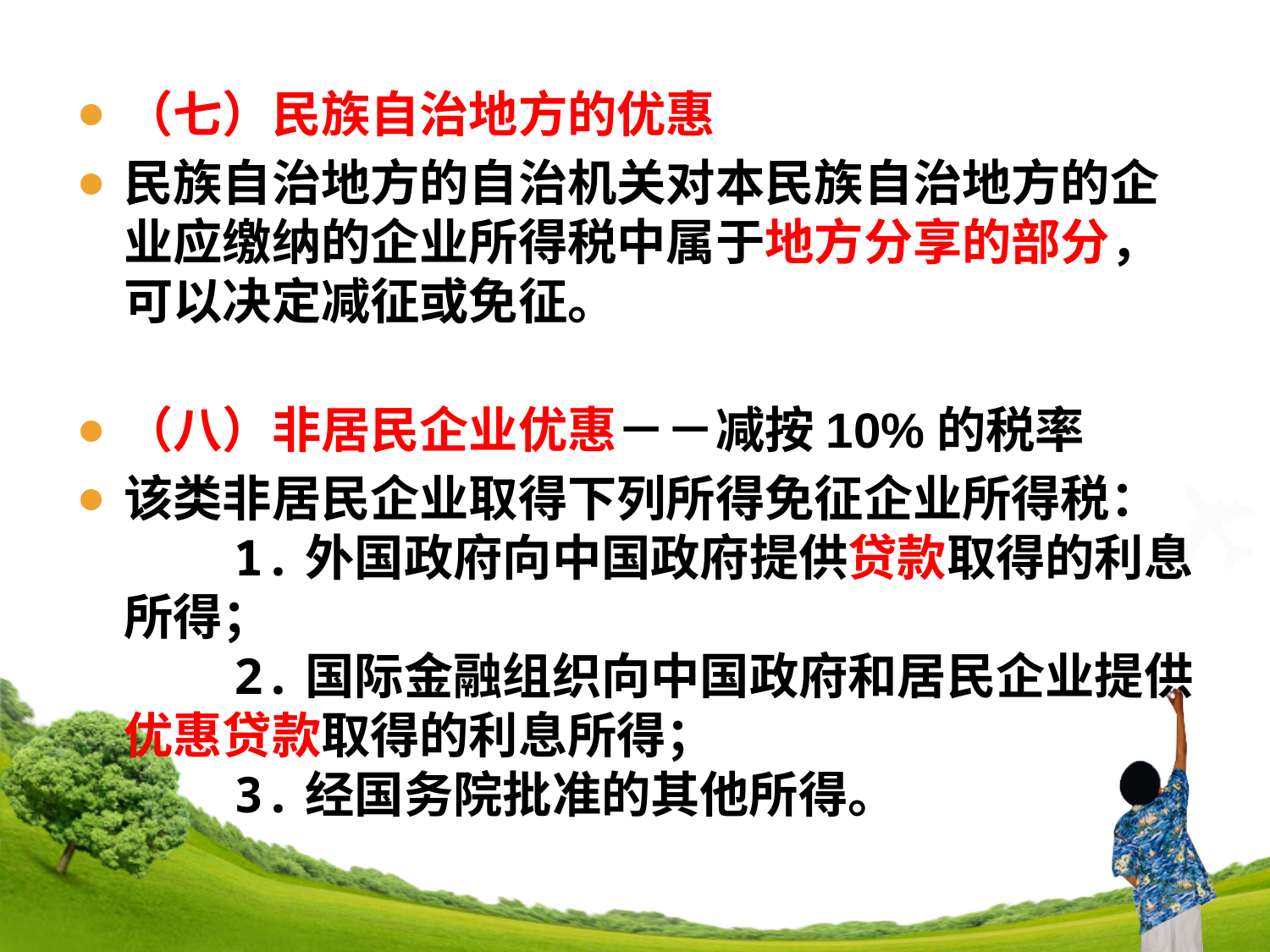

（七）民族自治地方的优惠
民族自治地方的自治机关对本民族自治地方的企业应缴纳的企业所得税中属于地方分享的部分，可以决定减征或免征。
（八）非居民企业优惠－－减按10%的税率
该类非居民企业取得下列所得免征企业所得税：
　　1.外国政府向中国政府提供贷款取得的利息所得；
　　2.国际金融组织向中国政府和居民企业提供优惠贷款取得的利息所得；
　　3.经国务院批准的其他所得。